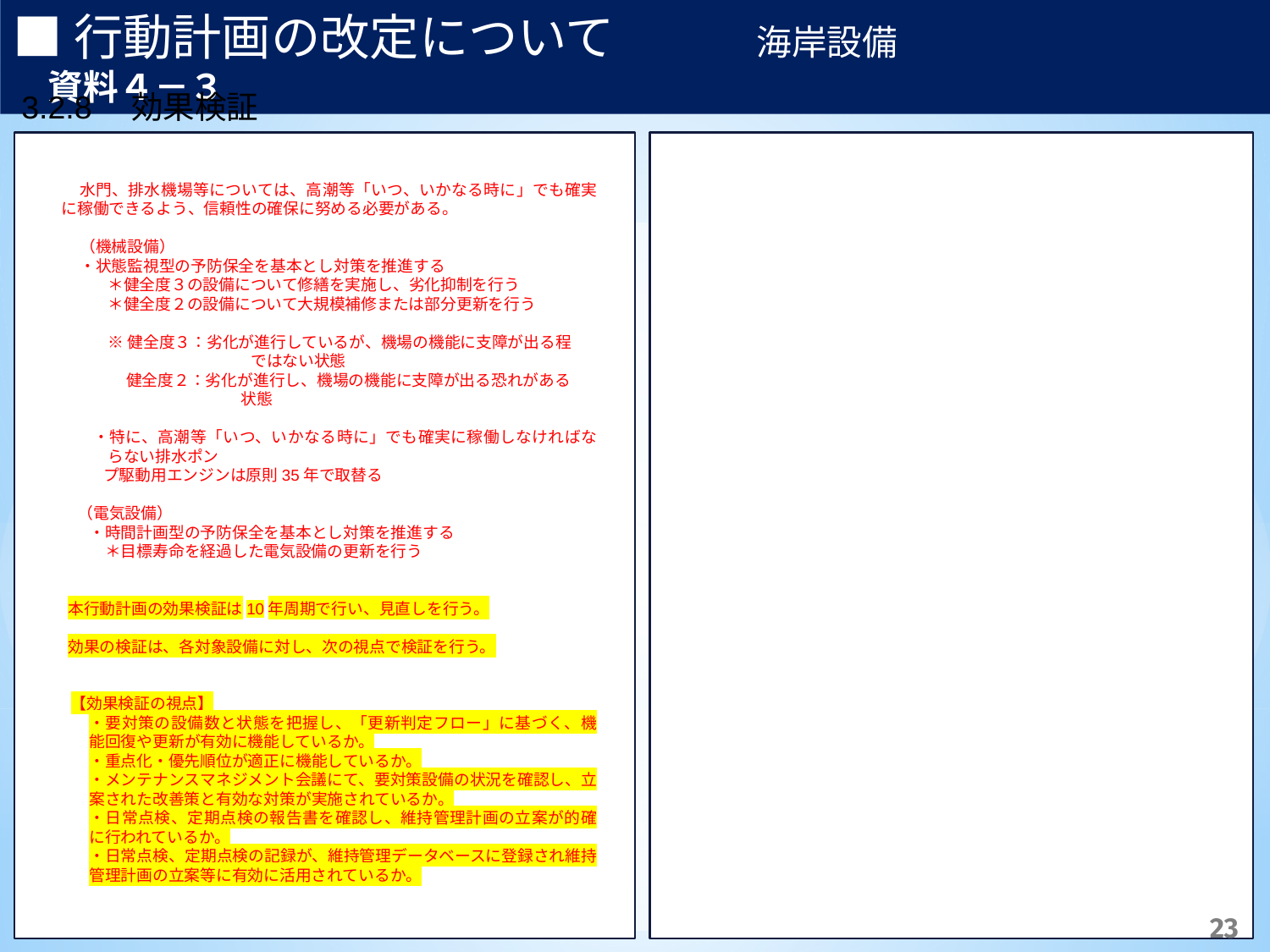

■行動計画の改定について　　　　海岸設備　　　　　　　　　　　資料４－３
3.2.8　効果検証
(1)　基本的な考え方
【補足】	体制は主に行っている実施主体を記載しており、これによらない場合もある。
※1	日常点検の頻度は当該路線により異なり、交通量2万台/日以上の路線では週2回、それ以外では週1回の頻度で実施。
※2	臨時的に行う緊急点検等は必要に応じて随意実施。

水門、排水機場等については、高潮等「いつ、いかなる時に」でも確実に稼働できるよう、信頼性の確保に努める必要がある。

（機械設備）
・状態監視型の予防保全を基本とし対策を推進する
＊健全度３の設備について修繕を実施し、劣化抑制を行う
＊健全度２の設備について大規模補修または部分更新を行う

※健全度３：劣化が進行しているが、機場の機能に支障が出る程
　　　　　　　　　ではない状態
健全度２：劣化が進行し、機場の機能に支障が出る恐れがある
　　　　　　　 状態

 　　・特に、高潮等「いつ、いかなる時に」でも確実に稼働しなければならない排水ポン
　　　 プ駆動用エンジンは原則35年で取替る

      （電気設備）
・時間計画型の予防保全を基本とし対策を推進する
　＊目標寿命を経過した電気設備の更新を行う

　本行動計画の効果検証は10年周期で行い、見直しを行う。

　効果の検証は、各対象設備に対し、次の視点で検証を行う。

【効果検証の視点】
・要対策の設備数と状態を把握し、「更新判定フロー」に基づく、機能回復や更新が有効に機能しているか。
・重点化・優先順位が適正に機能しているか。
・メンテナンスマネジメント会議にて、要対策設備の状況を確認し、立案された改善策と有効な対策が実施されているか。
・日常点検、定期点検の報告書を確認し、維持管理計画の立案が的確に行われているか。
・日常点検、定期点検の記録が、維持管理データベースに登録され維持管理計画の立案等に有効に活用されているか。

23